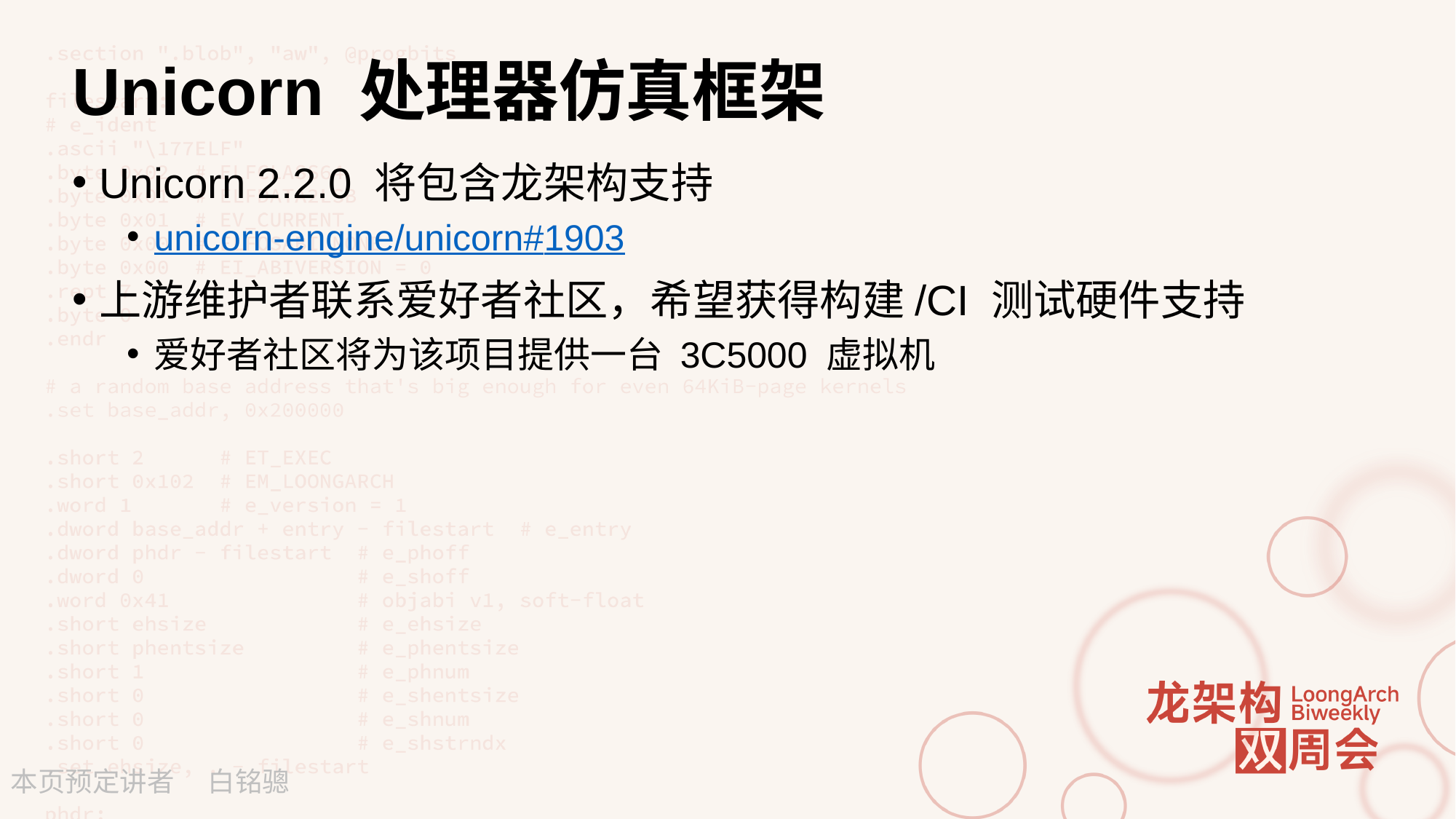

# Unicorn 处理器仿真框架
Unicorn 2.2.0 将包含龙架构支持
unicorn-engine/unicorn#1903
上游维护者联系爱好者社区，希望获得构建/CI 测试硬件支持
爱好者社区将为该项目提供一台 3C5000 虚拟机
白铭骢